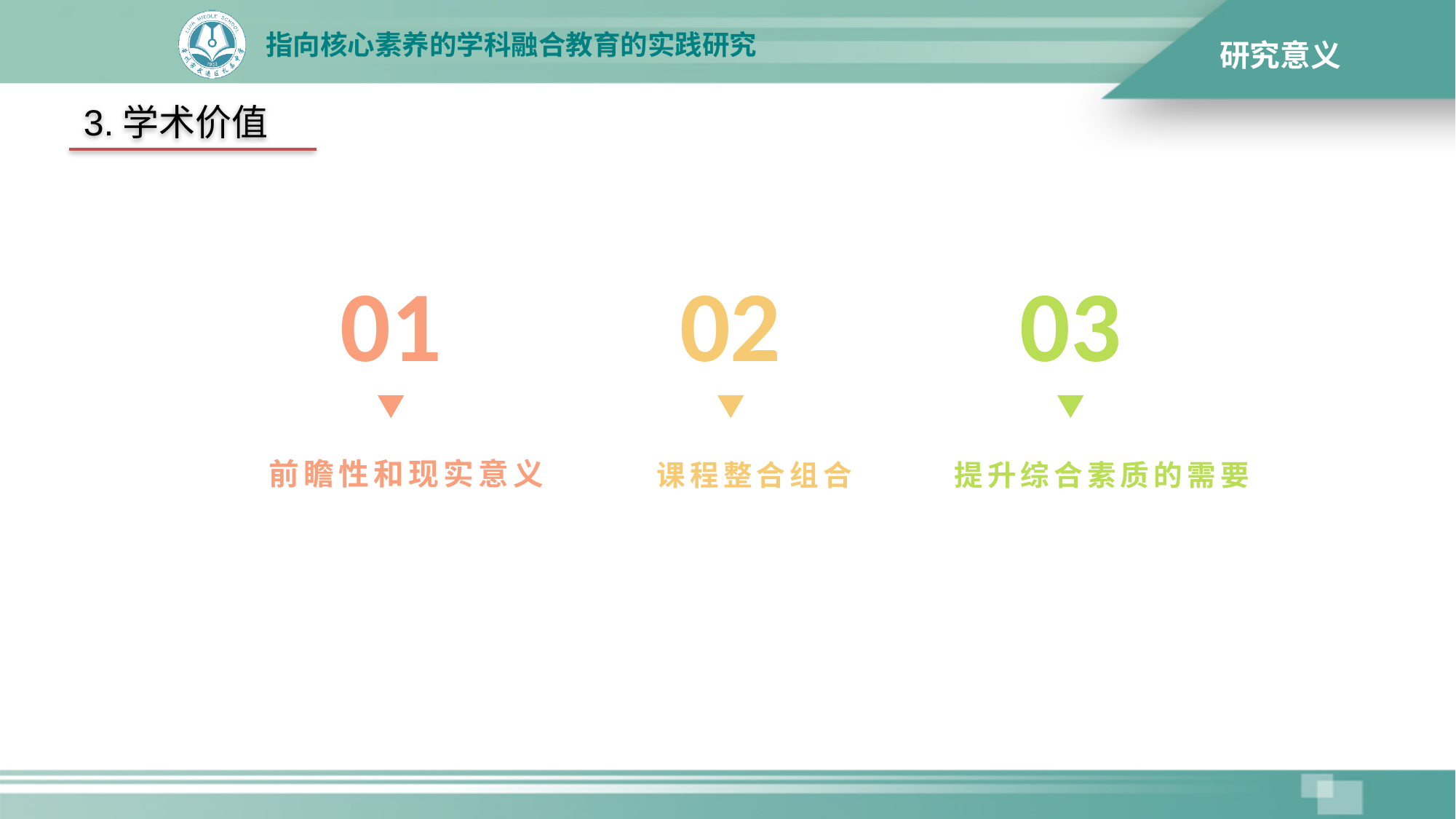

研究意义
3.学术价值
01
02
03

前瞻性和现实意义
课程整合组合
提升综合素质的需要